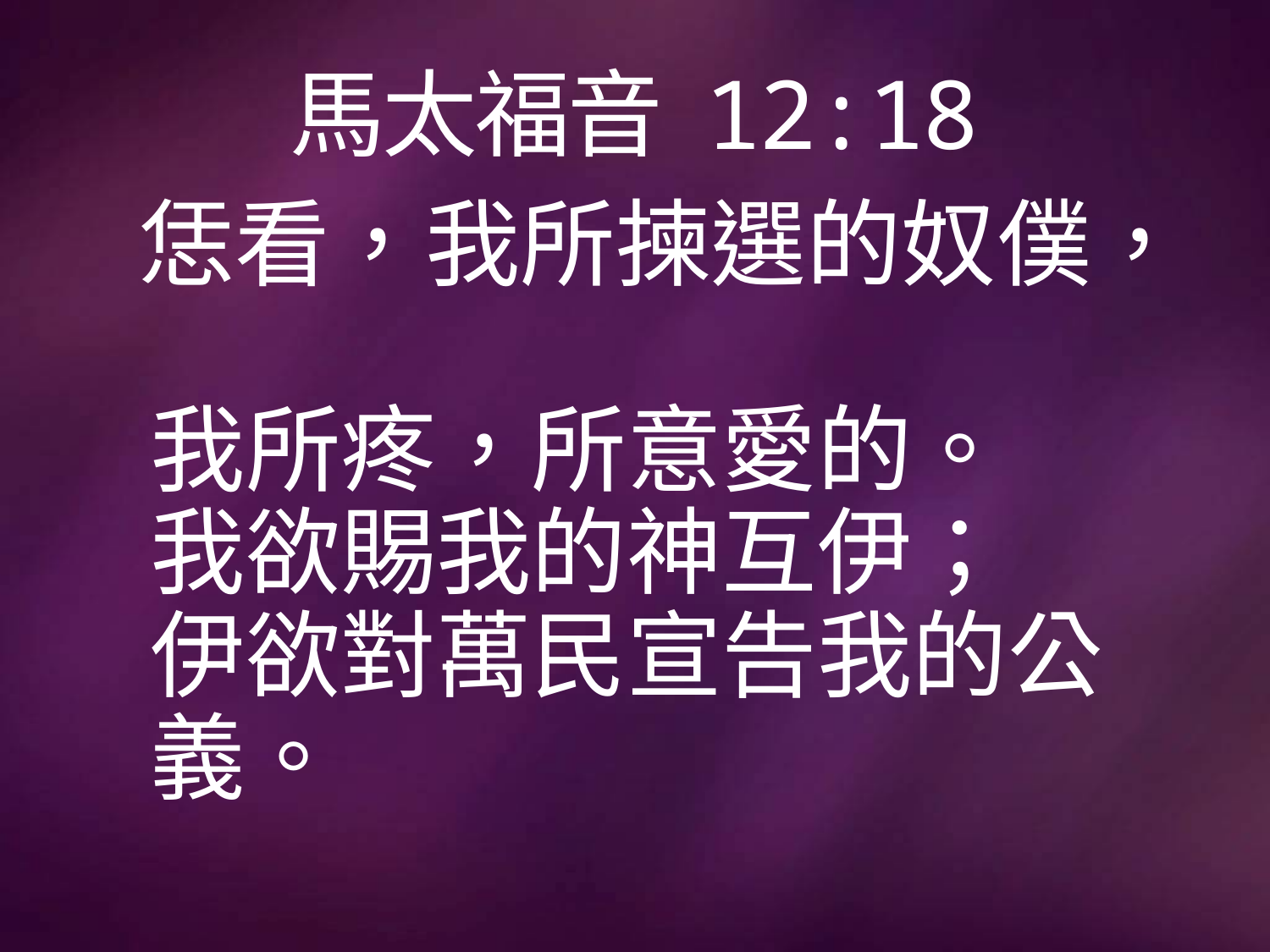

# 馬太福音 12:18
 恁看，我所揀選的奴僕，
我所疼，所意愛的。
我欲賜我的神互伊；
伊欲對萬民宣告我的公義。